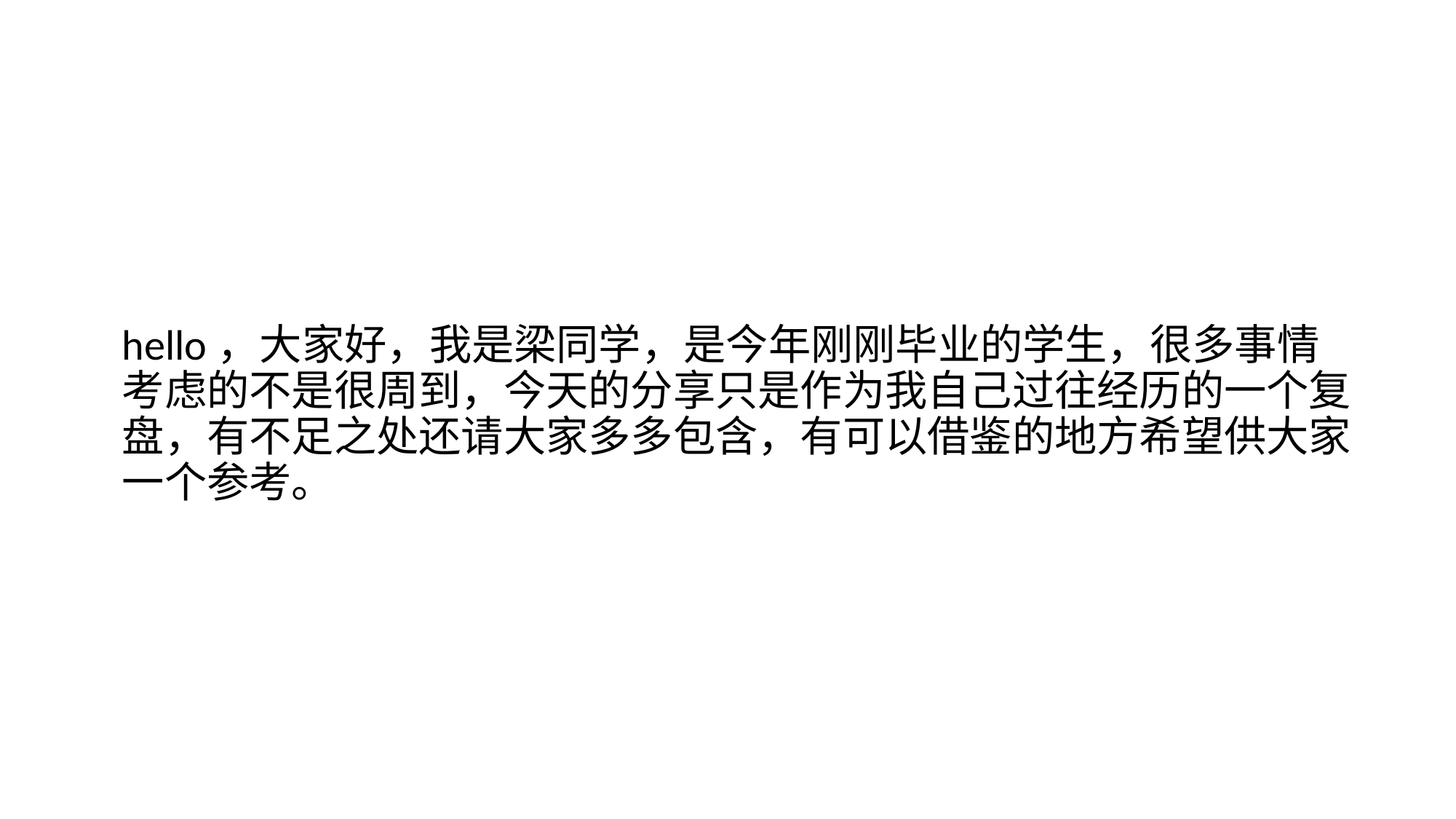

hello，大家好，我是梁同学，是今年刚刚毕业的学生，很多事情考虑的不是很周到，今天的分享只是作为我自己过往经历的一个复盘，有不足之处还请大家多多包含，有可以借鉴的地方希望供大家一个参考。